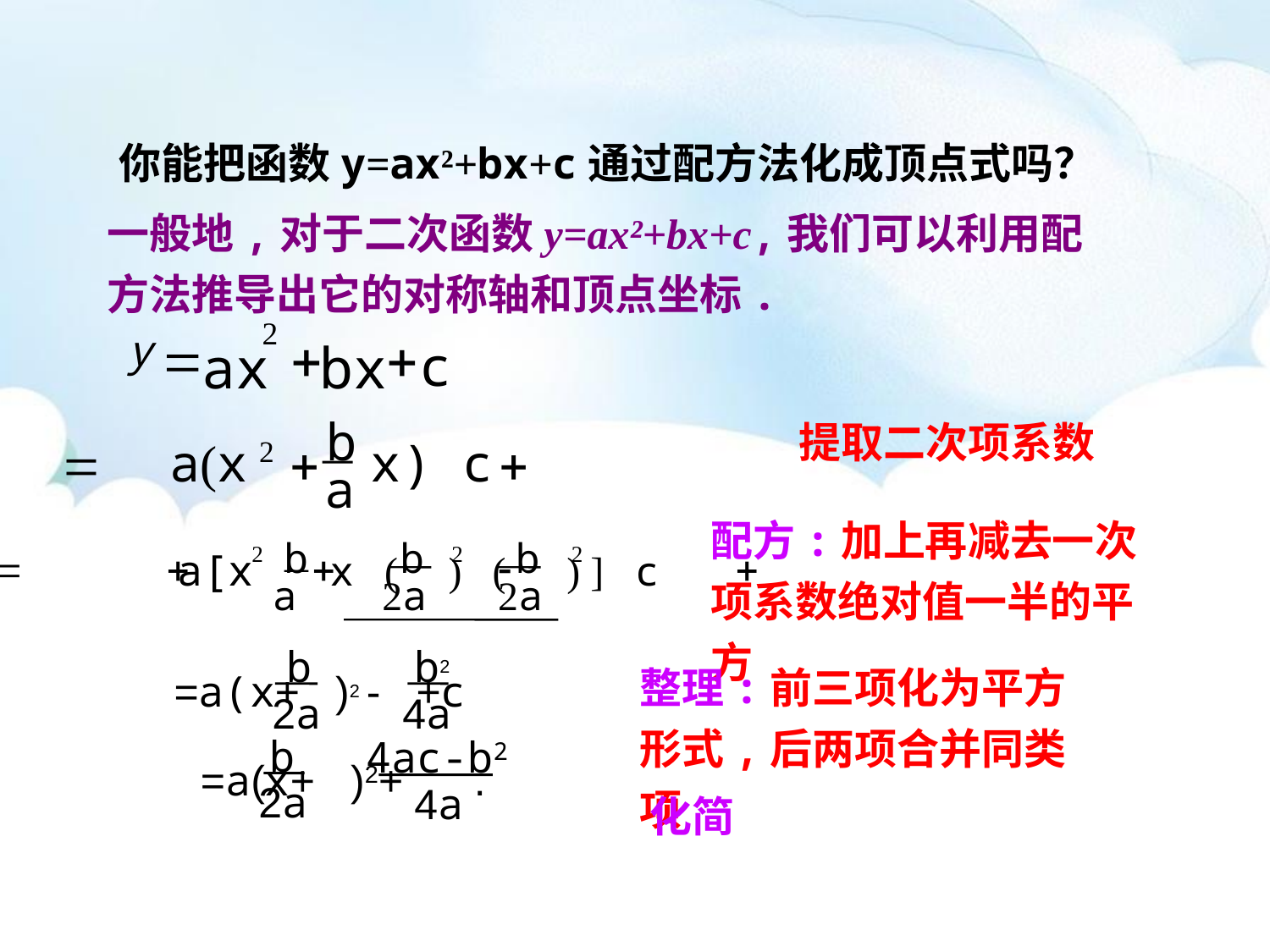

你能把函数y=ax²+bx+c通过配方法化成顶点式吗？
一般地,对于二次函数y=ax²+bx+c,我们可以利用配方法推导出它的对称轴和顶点坐标.

=
+
+
2
y
ax
bx
c
b
=       +       +
   a(x    x) c
2
a

提取二次项系数
配方:加上再减去一次项系数绝对值一半的平方
b         b         b
a[x      x   (     )   (      ) ]   c
=       +      +        −           +
2                                 2                   2
a       2a       2a

b
b2
=a(x+   )2 -   +c
2a
4a

整理:前三项化为平方形式,后两项合并同类项
b
2a

4ac-b2
=a(x+   )2+      .
4a

化简